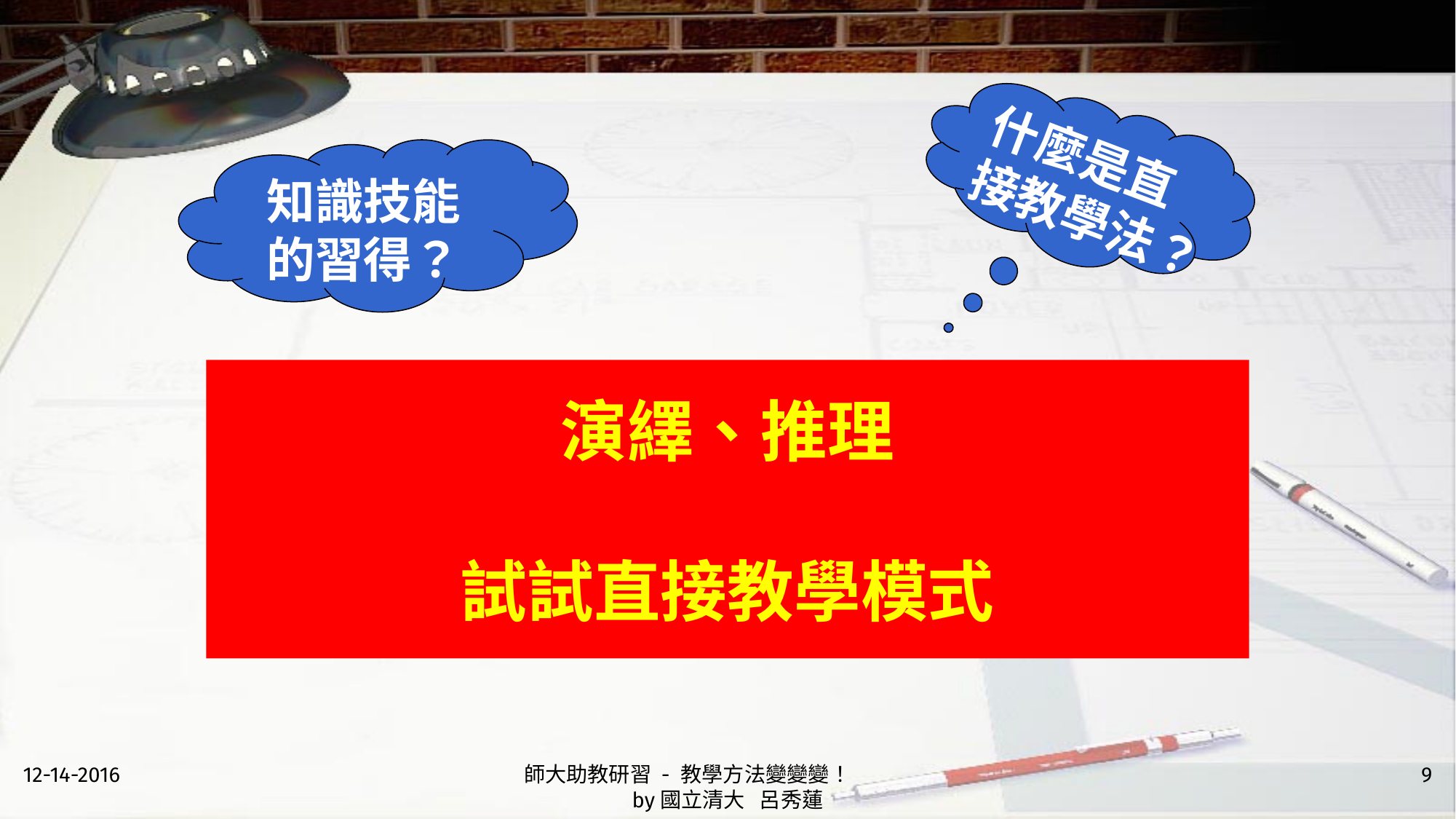

什麼是直接教學法？
知識技能的習得？
# 演繹、推理 試試直接教學模式
12-14-2016
師大助教研習 - 教學方法變變變！                  by國立清大   呂秀蓮
9